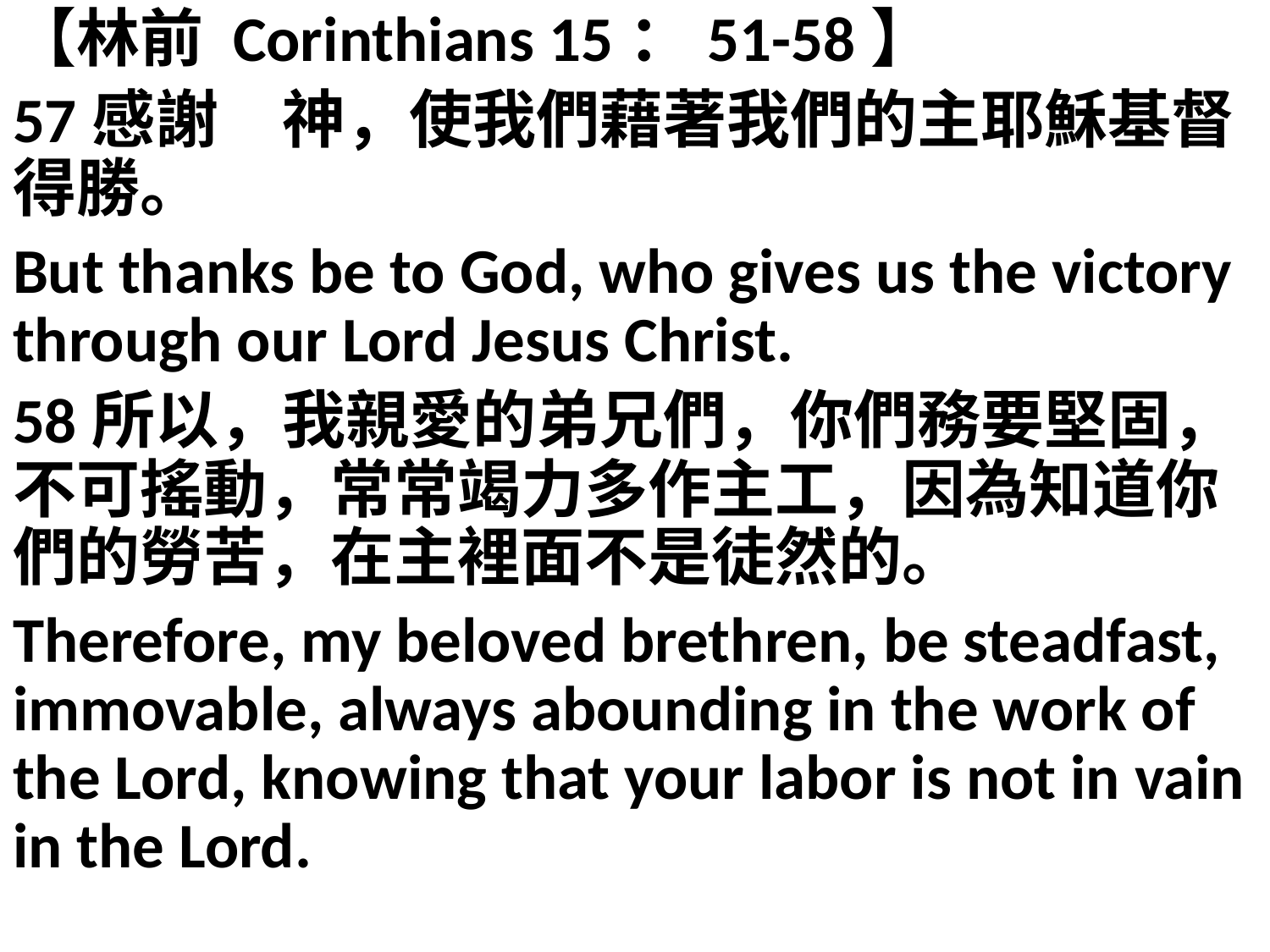

【林前 Corinthians 15：51-58】
57感謝　神，使我們藉著我們的主耶穌基督得勝。
But thanks be to God, who gives us the victory through our Lord Jesus Christ.
58所以，我親愛的弟兄們，你們務要堅固，不可搖動，常常竭力多作主工，因為知道你們的勞苦，在主裡面不是徒然的。
Therefore, my beloved brethren, be steadfast, immovable, always abounding in the work of the Lord, knowing that your labor is not in vain in the Lord.